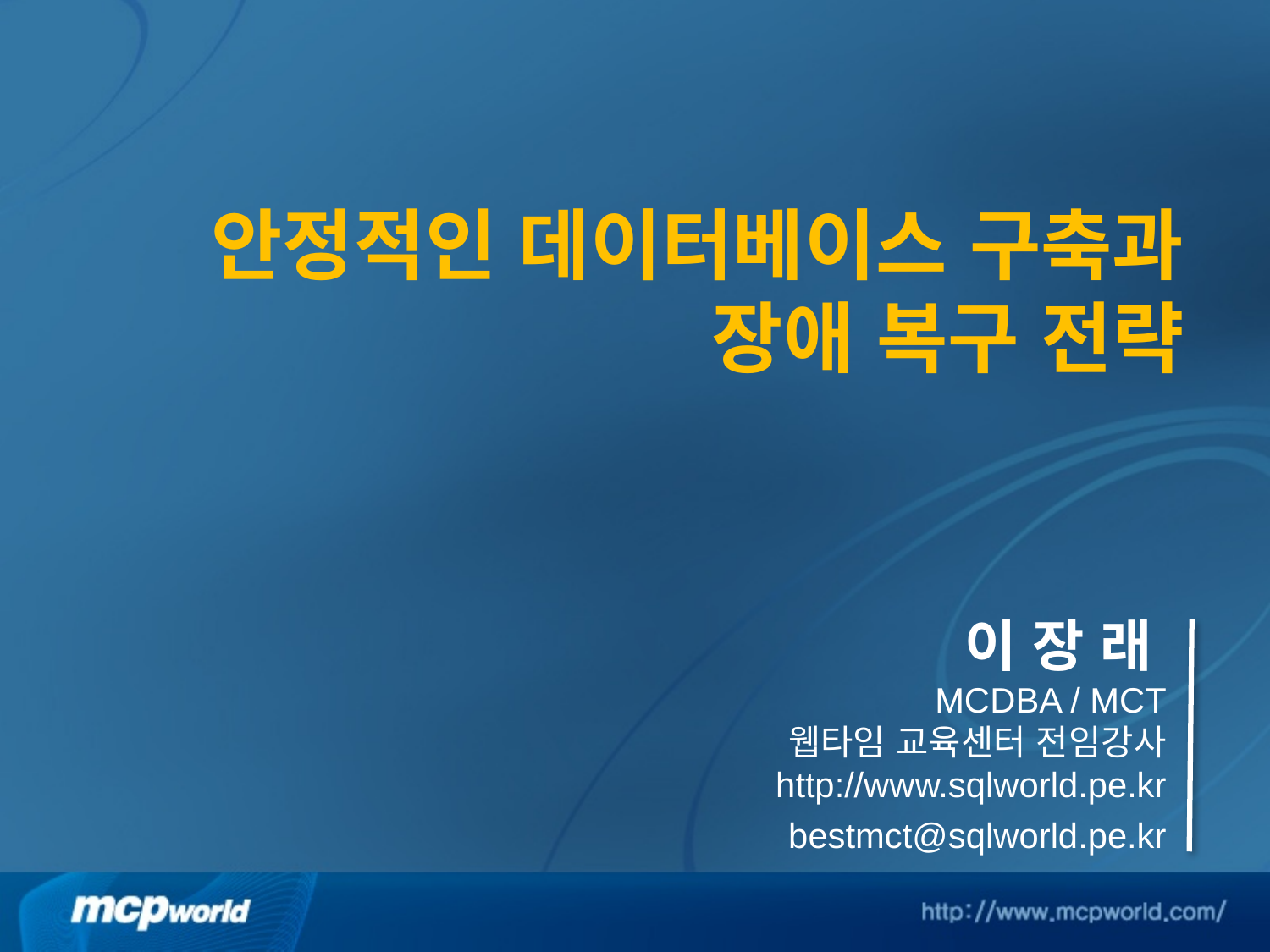

안정적인 데이터베이스 구축과
장애 복구 전략

이 장 래
MCDBA / MCT
웹타임 교육센터 전임강사
http://www.sqlworld.pe.kr
bestmct@sqlworld.pe.kr